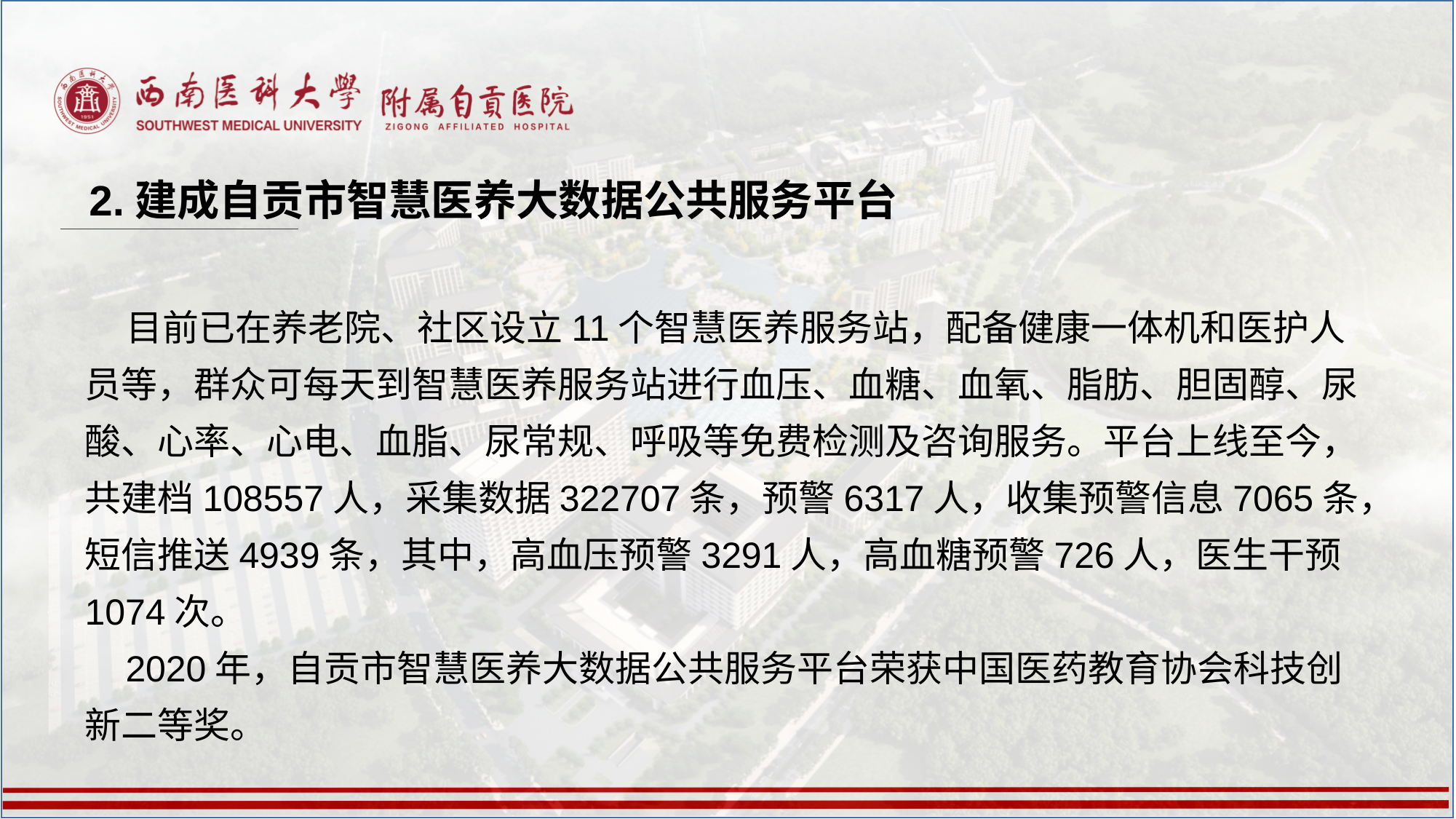

2.建成自贡市智慧医养大数据公共服务平台
    目前已在养老院、社区设立11个智慧医养服务站，配备健康一体机和医护人员等，群众可每天到智慧医养服务站进行血压、血糖、血氧、脂肪、胆固醇、尿酸、心率、心电、血脂、尿常规、呼吸等免费检测及咨询服务。平台上线至今，共建档108557人，采集数据322707条，预警6317人，收集预警信息7065条，短信推送4939条，其中，高血压预警3291人，高血糖预警726人，医生干预1074次。
    2020年，自贡市智慧医养大数据公共服务平台荣获中国医药教育协会科技创新二等奖。